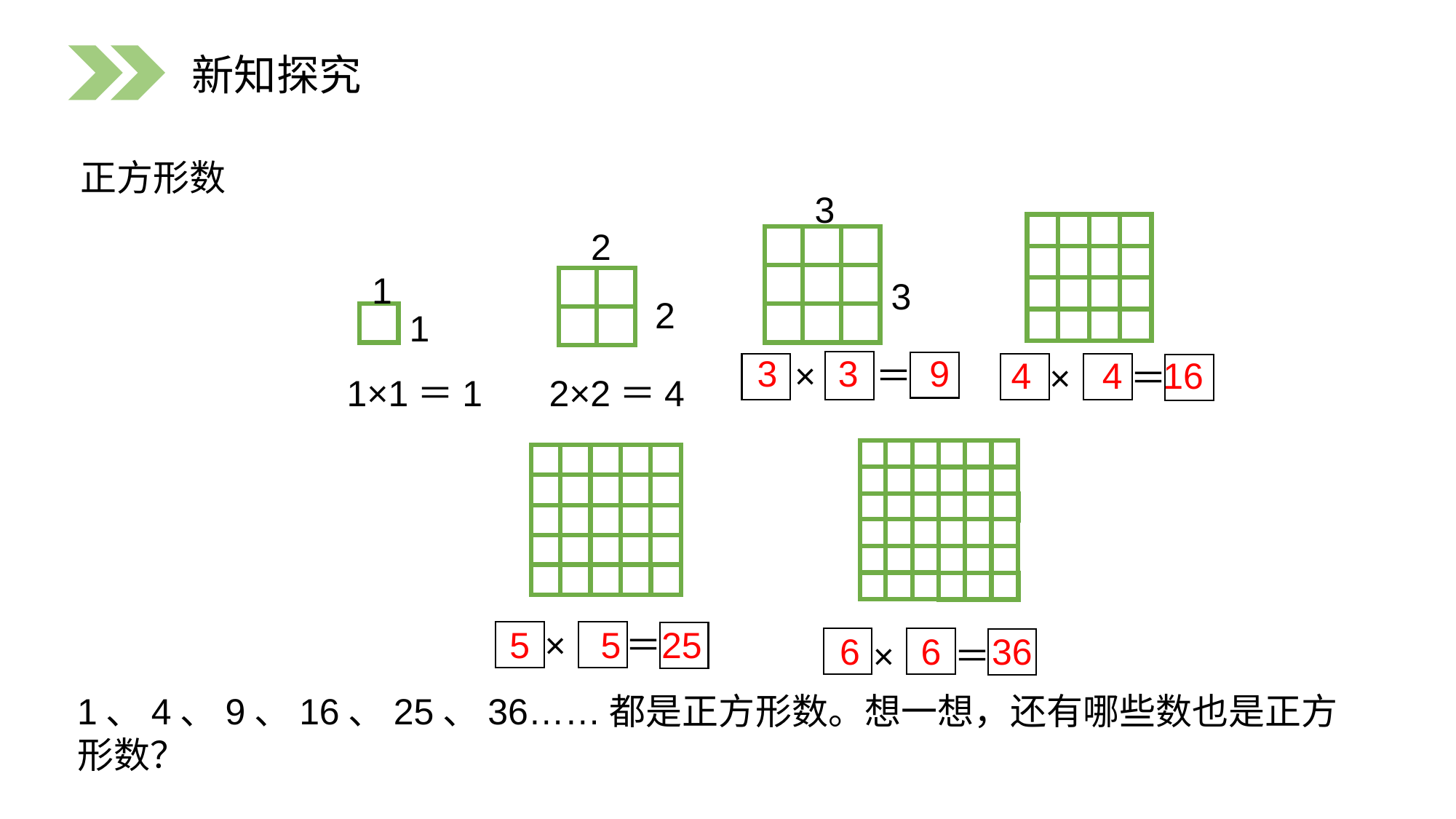

新知探究
正方形数
3

2

1

3
2
1

3      3       9
       ×     ＝
4       4    16
      ×     ＝

1×1＝1
2×2＝4

      ×     ＝
5       5    25

6      6     36
      ×     ＝

1、4、9、16、25、36……都是正方形数。想一想，还有哪些数也是正方形数？